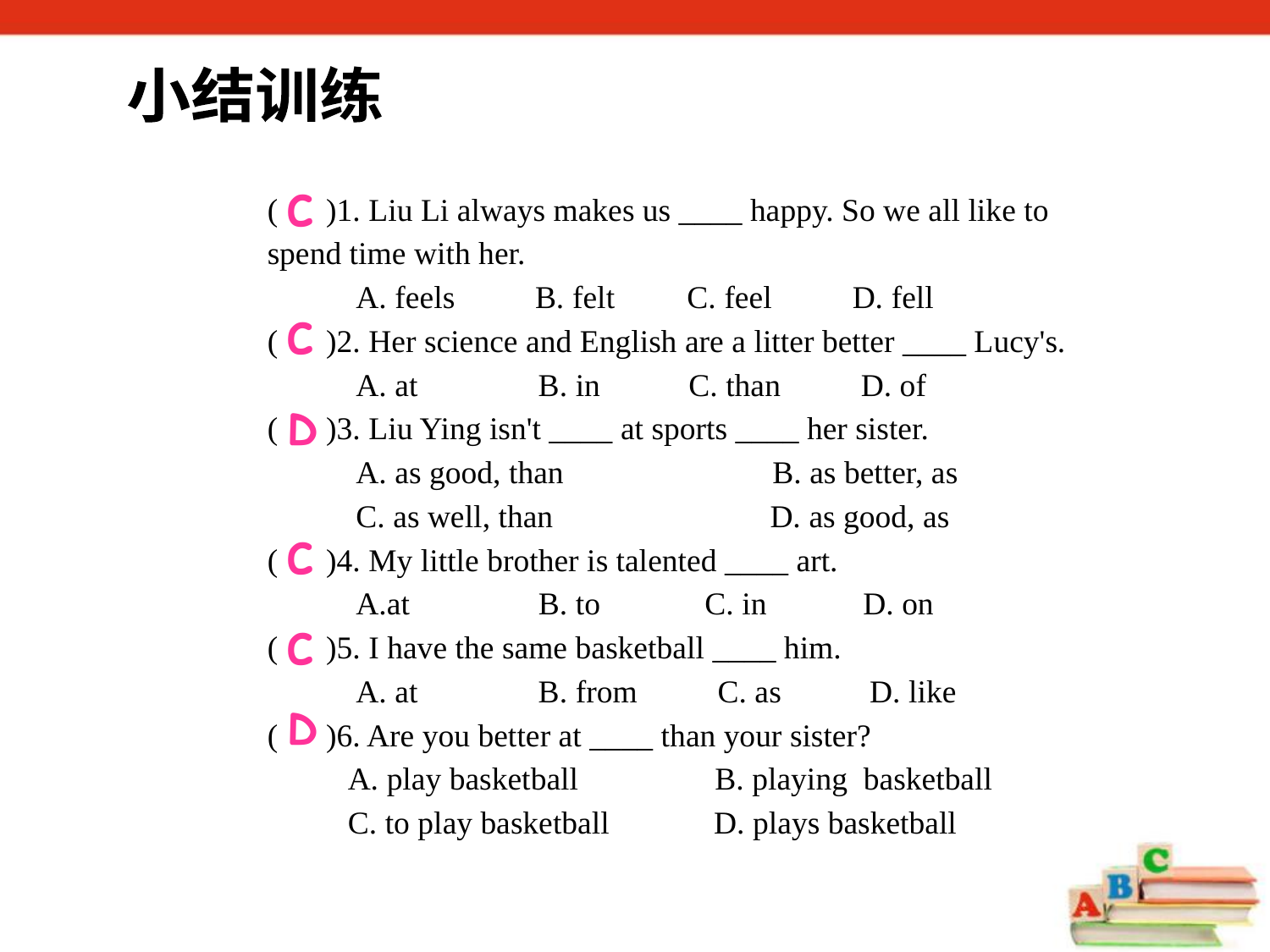

小结训练

(      )1. Liu Li always makes us ____ happy. So we all like to spend time with her.
           A. feels          B. felt         C. feel          D. fell
(      )2. Her science and English are a litter better ____ Lucy's.
           A. at               B. in           C. than          D. of
(      )3. Liu Ying isn't ____ at sports ____ her sister.
           A. as good, than                          B. as better, as
           C. as well, than                           D. as good, as
(      )4. My little brother is talented ____ art.
           A.at                B. to             C. in            D. on
(      )5. I have the same basketball ____ him.
           A. at               B. from          C. as           D. like
(      )6. Are you better at ____ than your sister?
          A. play basketball                 B. playing  basketball
          C. to play basketball             D. plays basketball
C
C
D
C
C
D